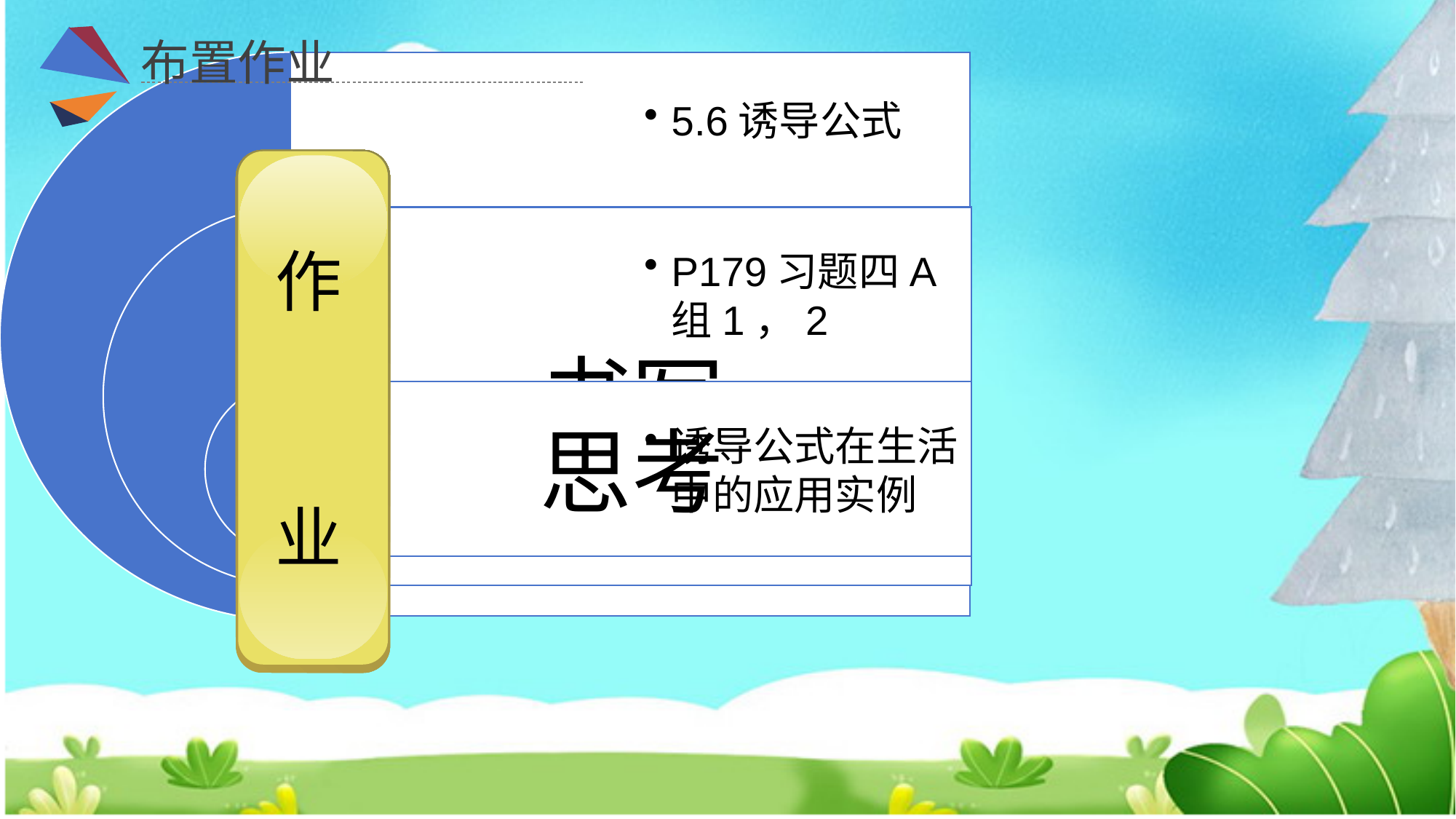

布置作业

熟记
书写
思考
5.6诱导公式
P179习题四A组1，2
诱导公式在生活中的应用实例

作

业